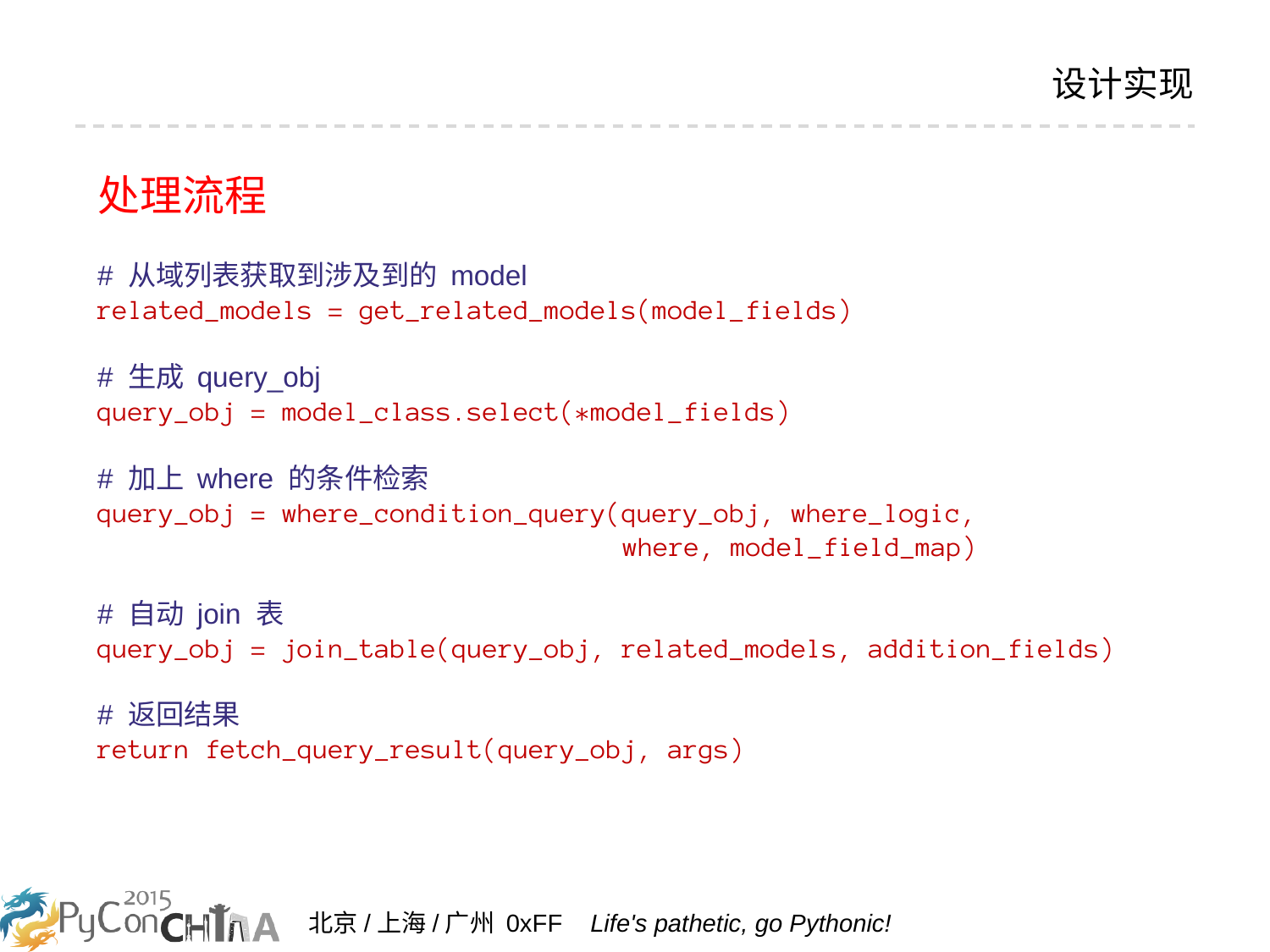

# 设计实现
处理流程

# 从域列表获取到涉及到的 model
related_models = get_related_models(model_fields)

# 生成 query_obj
query_obj = model_class.select(*model_fields)

# 加上 where 的条件检索
query_obj = where_condition_query(query_obj, where_logic,
                                  where, model_field_map)

# 自动 join 表
query_obj = join_table(query_obj, related_models, addition_fields)

# 返回结果
return fetch_query_result(query_obj, args)